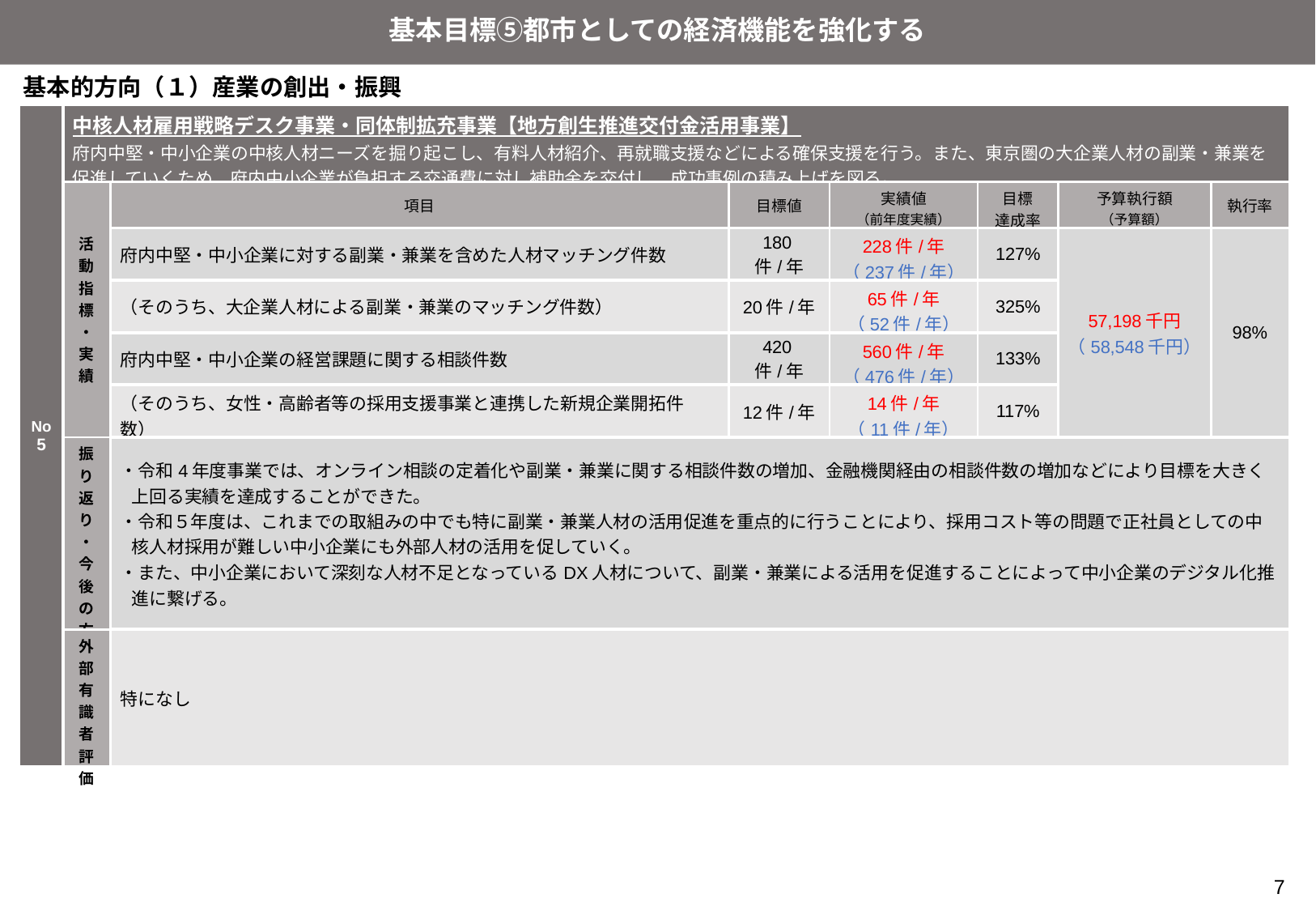

基本目標⑤都市としての経済機能を強化する
基本的方向（１）産業の創出・振興
| No5 | 中核人材雇用戦略デスク事業・同体制拡充事業【地方創生推進交付金活用事業】 府内中堅・中小企業の中核人材ニーズを掘り起こし、有料人材紹介、再就職支援などによる確保支援を行う。また、東京圏の大企業人材の副業・兼業を促進していくため、府内中小企業が負担する交通費に対し補助金を交付し、成功事例の積み上げを図る。 |  |  |  |  |  |  |
| --- | --- | --- | --- | --- | --- | --- | --- |
|  | 活動指標・実績 | 項目 | 目標値 | 実績値 （前年度実績） | 目標 達成率 | 予算執行額 （予算額） | 執行率 |
|  |  | 府内中堅・中小企業に対する副業・兼業を含めた人材マッチング件数 | 180件/年 | 228件/年 （237件/年） | 127% | 57,198千円 （58,548千円） | 98% |
|  |  | （そのうち、大企業人材による副業・兼業のマッチング件数） | 20件/年 | 65件/年 （52件/年） | 325% |  |  |
|  |  | 府内中堅・中小企業の経営課題に関する相談件数 | 420件/年 | 560件/年 （476件/年） | 133% |  |  |
|  |  | （そのうち、女性・高齢者等の採用支援事業と連携した新規企業開拓件数） | 12件/年 | 14件/年 （11件/年） | 117% |  |  |
|  | 振り返り・ 今後の方針 | ・令和4年度事業では、オンライン相談の定着化や副業・兼業に関する相談件数の増加、金融機関経由の相談件数の増加などにより目標を大きく上回る実績を達成することができた。 ・令和５年度は、これまでの取組みの中でも特に副業・兼業人材の活用促進を重点的に行うことにより、採用コスト等の問題で正社員としての中核人材採用が難しい中小企業にも外部人材の活用を促していく。 ・また、中小企業において深刻な人材不足となっているDX人材について、副業・兼業による活用を促進することによって中小企業のデジタル化推進に繋げる。 |  |  |  |  |  |
|  | 外部有識者評価 | 特になし |  |  |  |  |  |
7